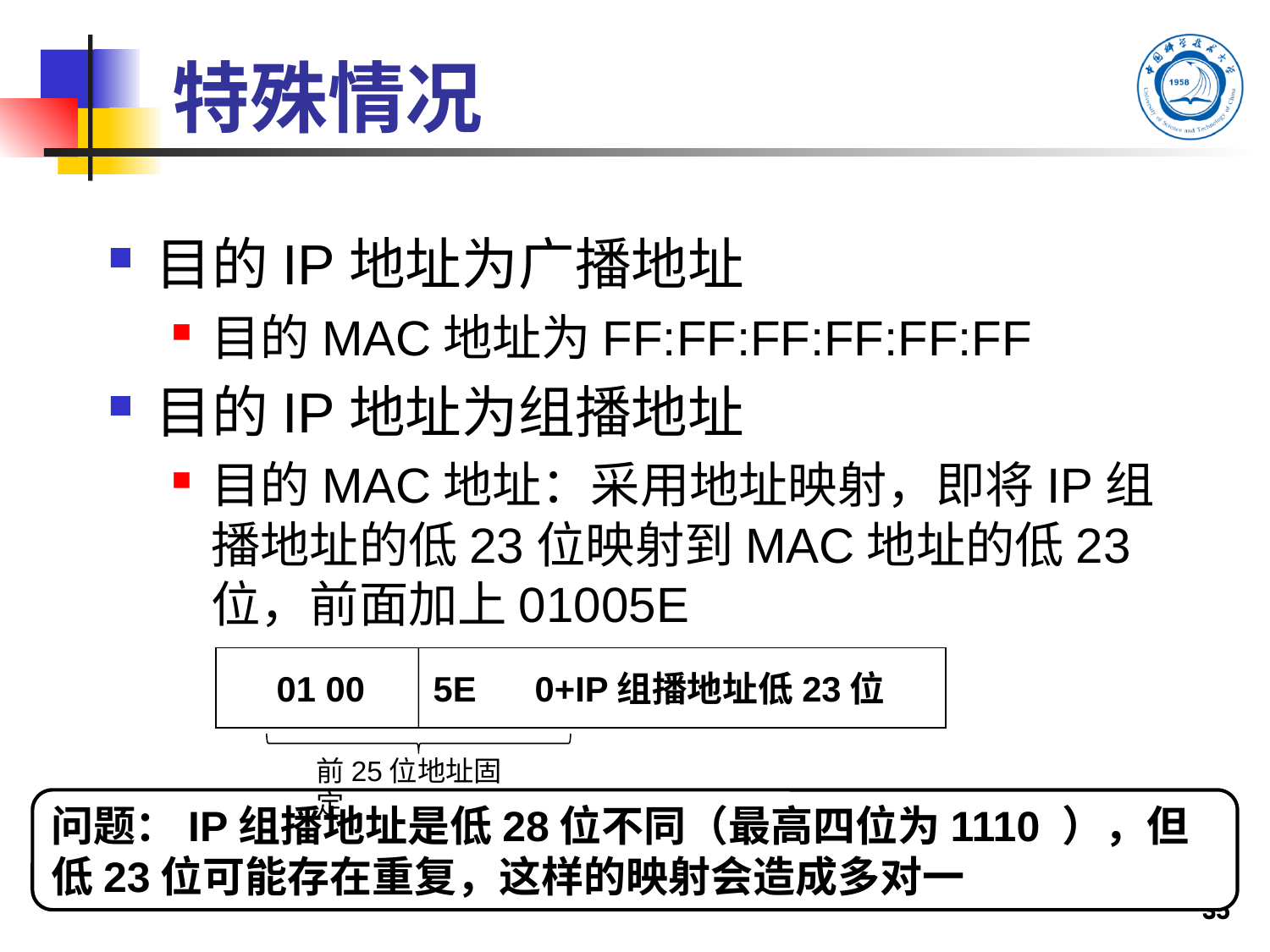

特殊情况
目的IP地址为广播地址
目的MAC地址为FF:FF:FF:FF:FF:FF
目的IP地址为组播地址
目的MAC地址：采用地址映射，即将IP组播地址的低23位映射到MAC地址的低23位，前面加上01005E

01 00       5E      0+IP组播地址低23位

前25位地址固定
问题：IP组播地址是低28位不同（最高四位为1110 ），但低23位可能存在重复，这样的映射会造成多对一
35
35